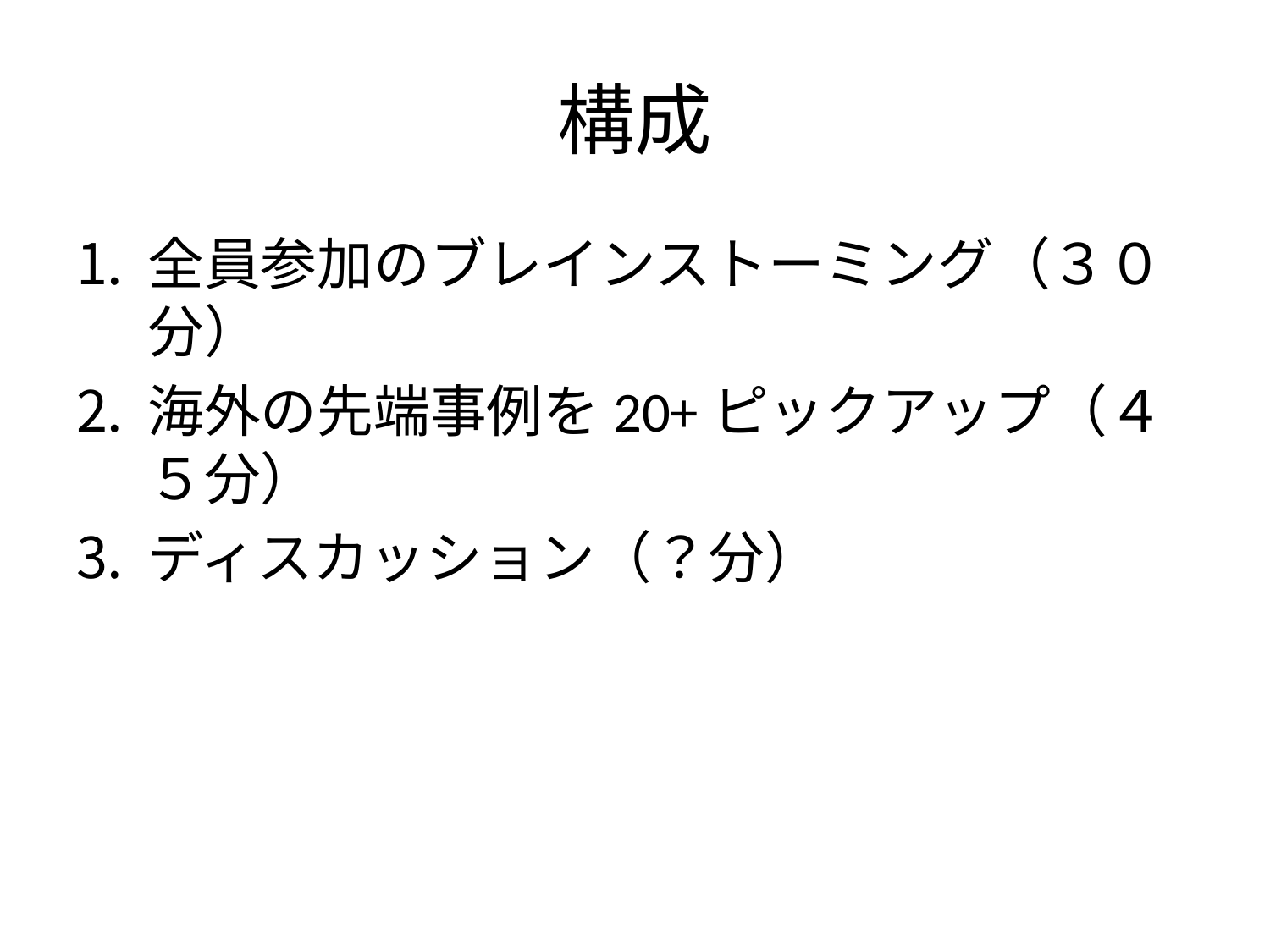

# 構成
全員参加のブレインストーミング（３０分）
海外の先端事例を20+ピックアップ（４５分）
ディスカッション（？分）